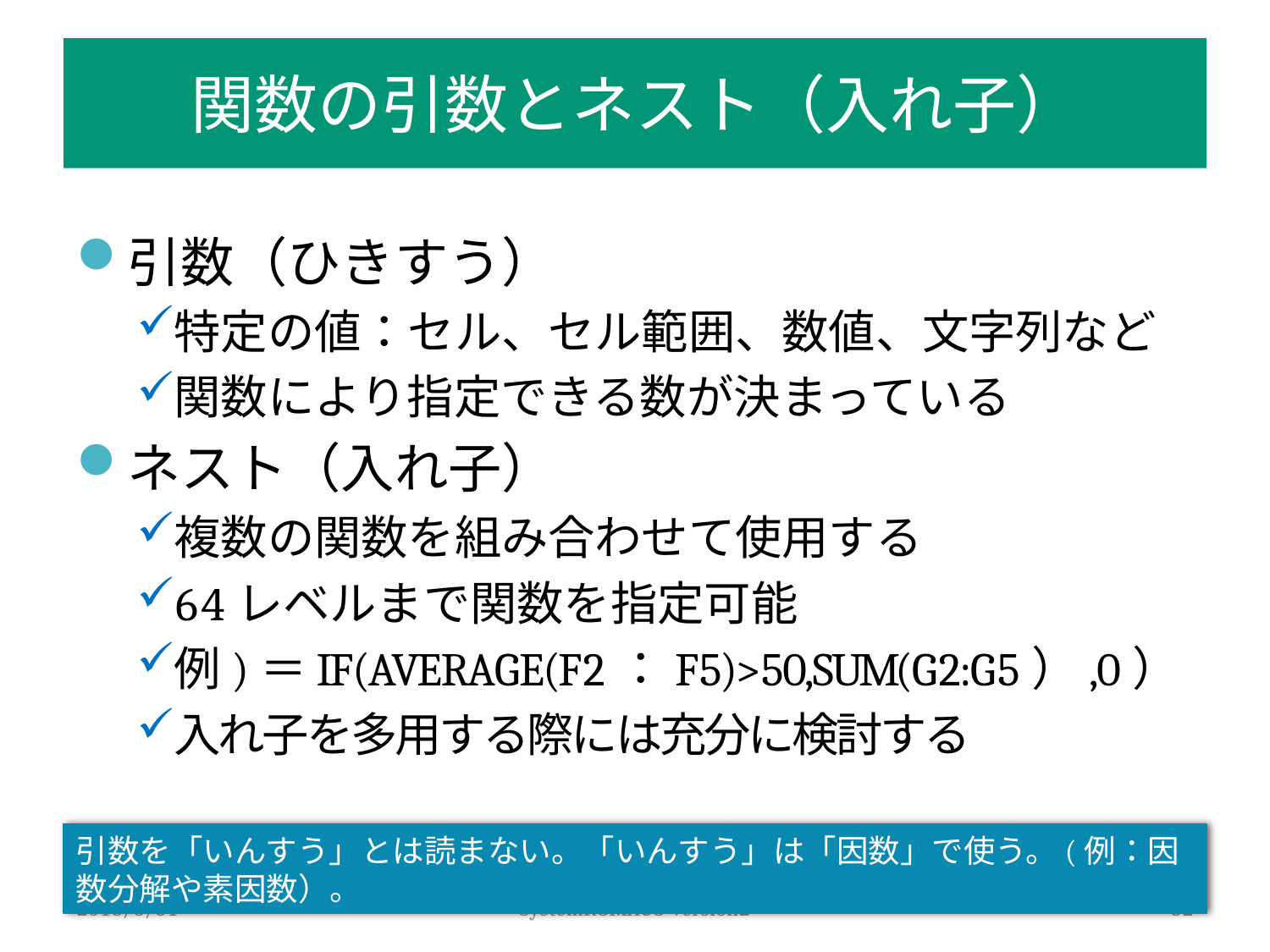

# 関数の引数とネスト（入れ子）
引数（ひきすう）
特定の値：セル、セル範囲、数値、文字列など
関数により指定できる数が決まっている
ネスト（入れ子）
複数の関数を組み合わせて使用する
64レベルまで関数を指定可能
例)＝IF(AVERAGE(F2：F5)>50,SUM(G2:G5）,0）
入れ子を多用する際には充分に検討する

引数を「いんすう」とは読まない。「いんすう」は「因数」で使う。(例：因数分解や素因数）。
2018/8/31
SystemKOMACO Version2
32